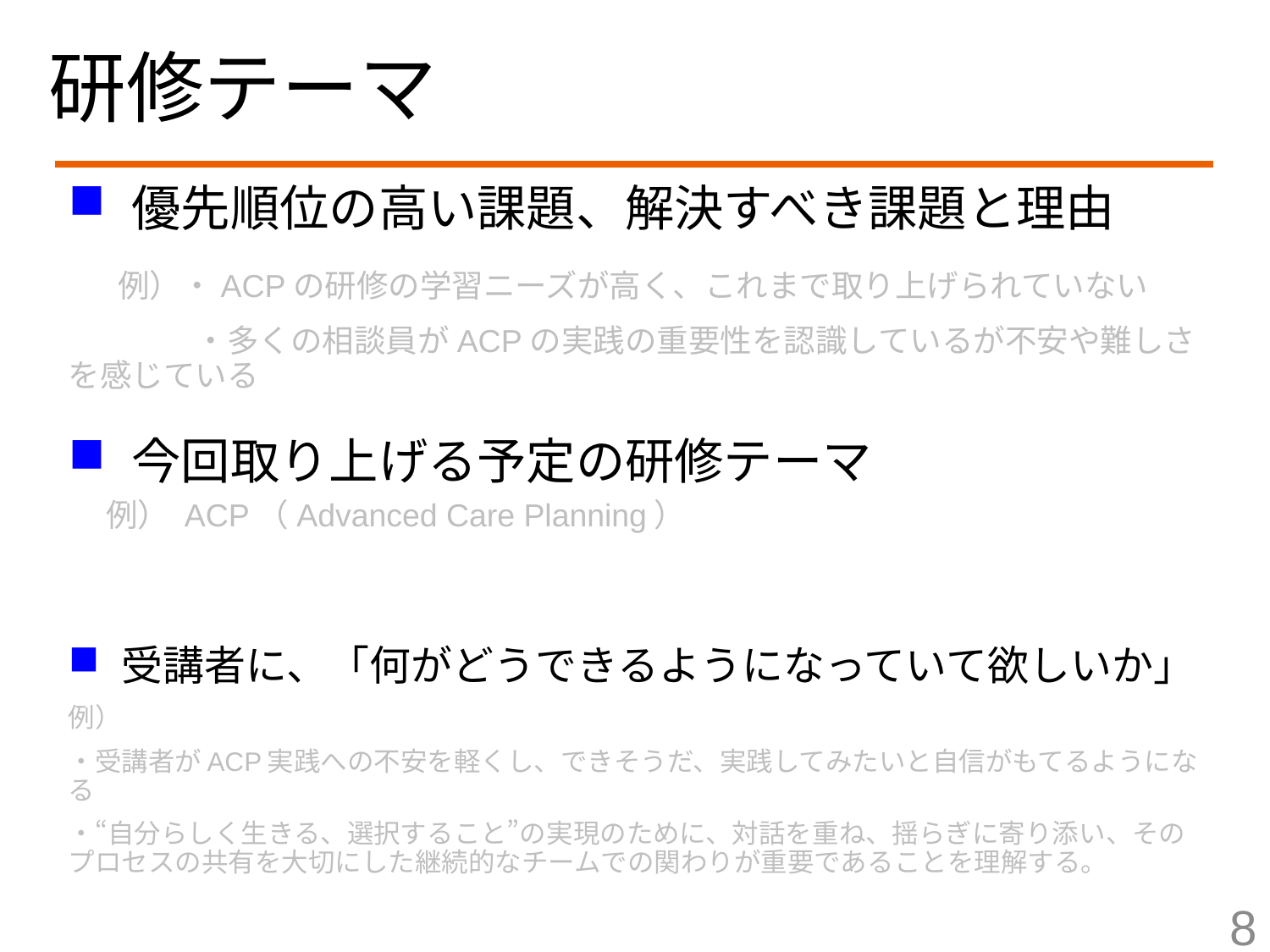

# 研修テーマ
優先順位の高い課題、解決すべき課題と理由
　例）・ACPの研修の学習ニーズが高く、これまで取り上げられていない
　　　　・多くの相談員がACPの実践の重要性を認識しているが不安や難しさを感じている

今回取り上げる予定の研修テーマ
例） ACP（Advanced Care Planning）

受講者に、「何がどうできるようになっていて欲しいか」
例）
・受講者がACP実践への不安を軽くし、できそうだ、実践してみたいと自信がもてるようになる
・“自分らしく生きる、選択すること”の実現のために、対話を重ね、揺らぎに寄り添い、そのプロセスの共有を大切にした継続的なチームでの関わりが重要であることを理解する。
8